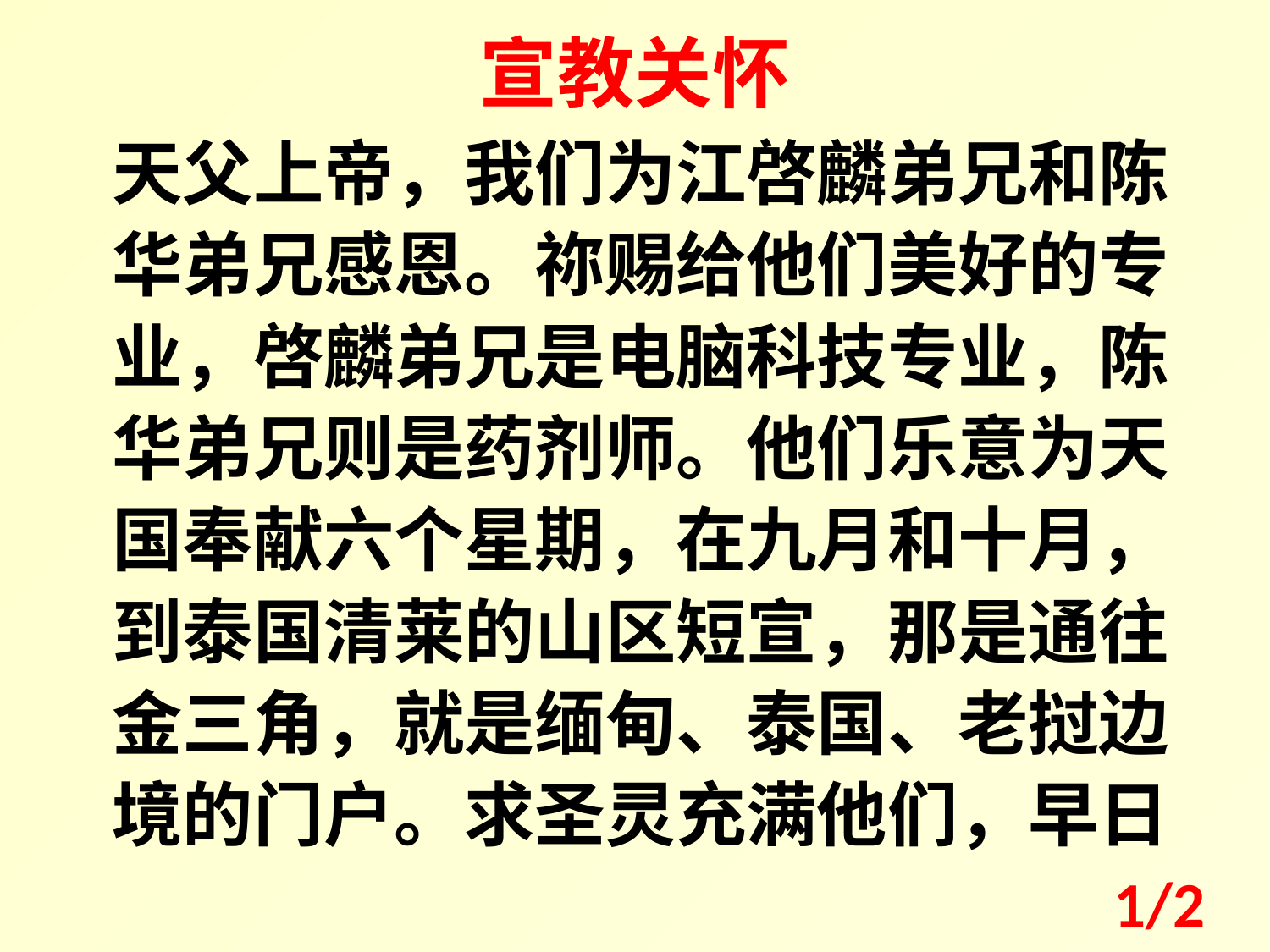

宣教关怀
天父上帝，我们为江啓麟弟兄和陈华弟兄感恩。祢赐给他们美好的专业，啓麟弟兄是电脑科技专业，陈华弟兄则是药剂师。他们乐意为天国奉献六个星期，在九月和十月，到泰国清莱的山区短宣，那是通往金三角，就是缅甸、泰国、老挝边境的门户。求圣灵充满他们，早日
1/2